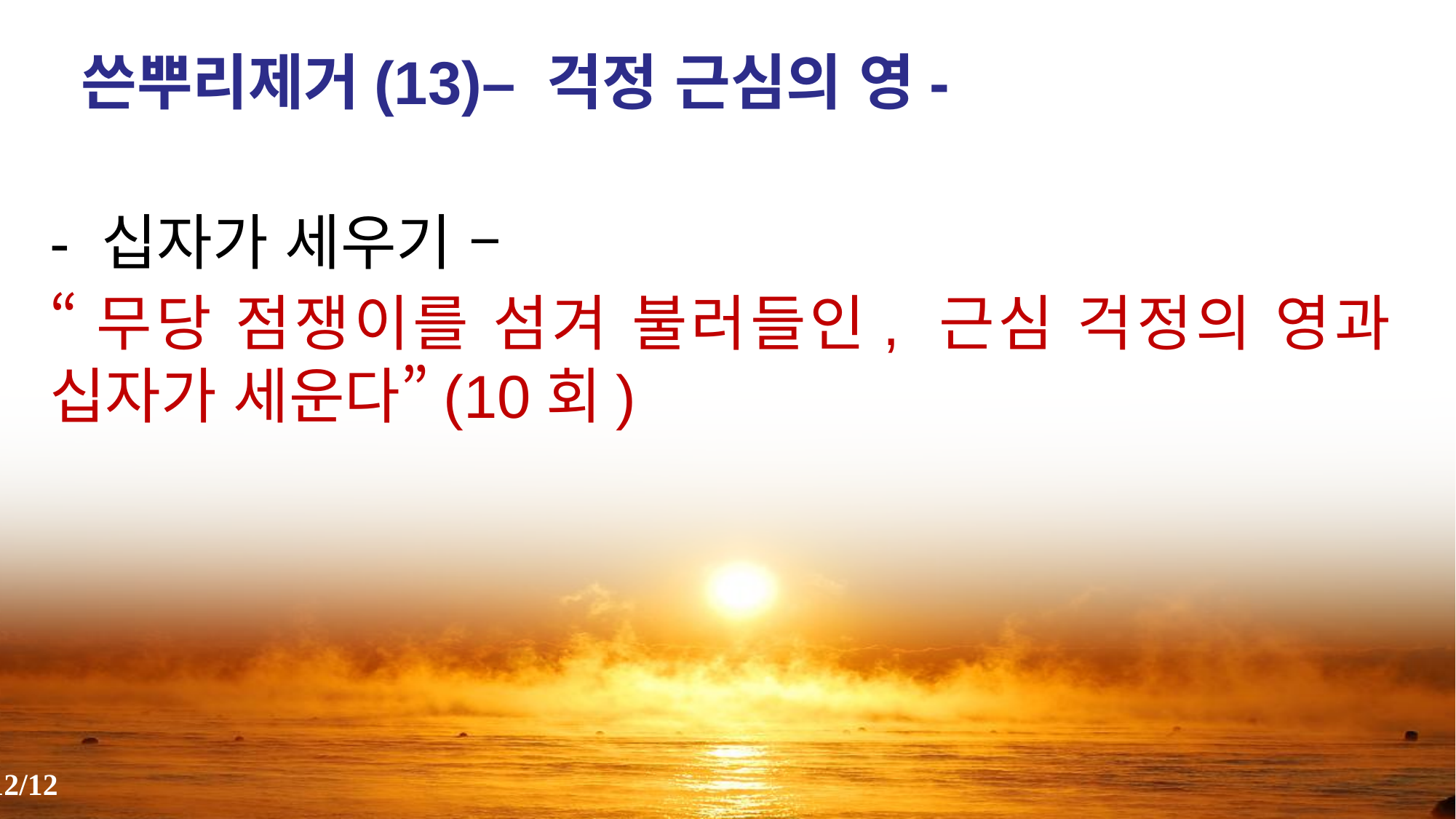

쓴뿌리제거(13)– 걱정 근심의 영-

- 십자가 세우기 –
“무당 점쟁이를 섬겨 불러들인, 근심 걱정의 영과 십자가 세운다”(10회)